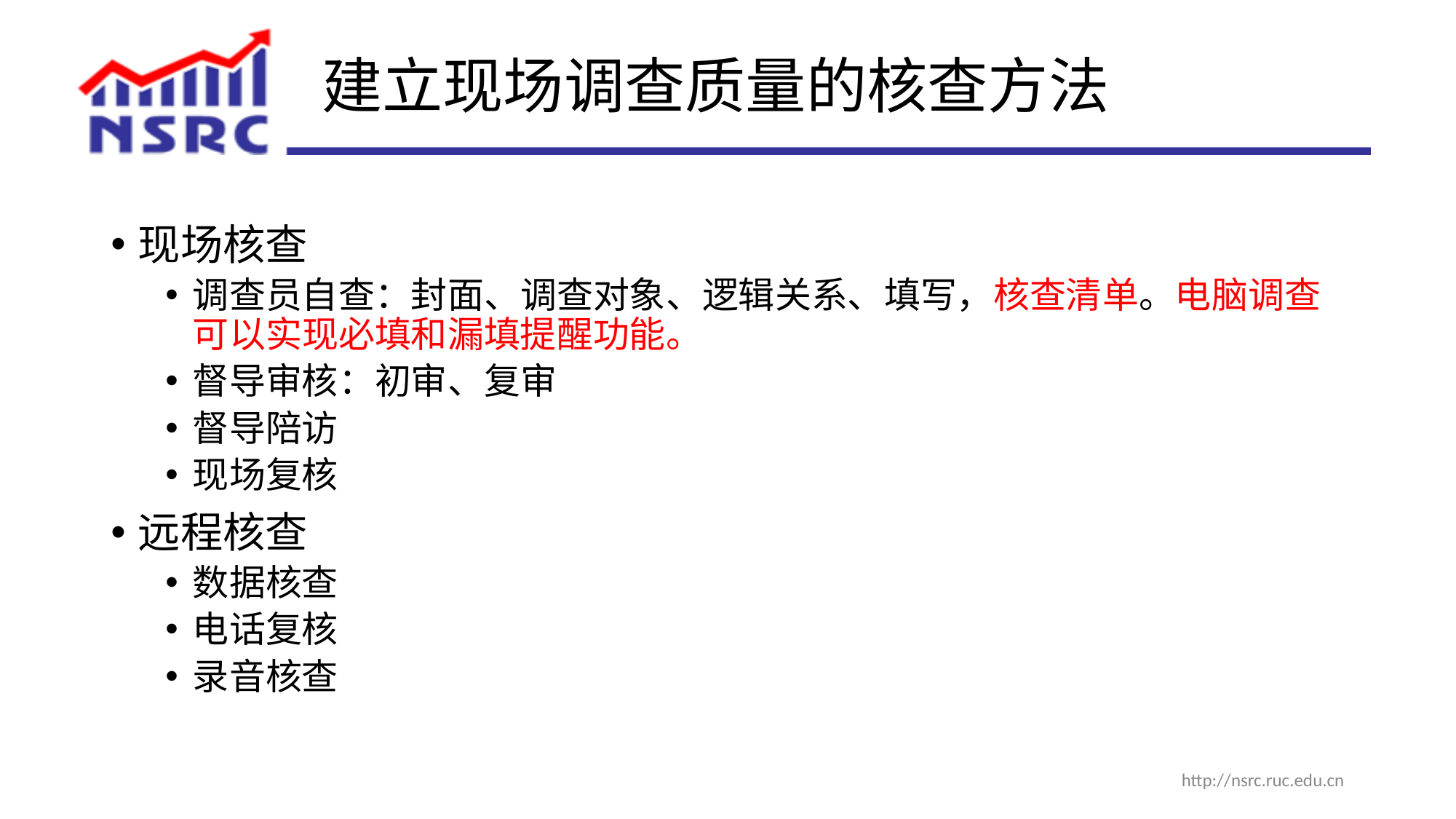

# 建立现场调查质量的核查方法
现场核查
调查员自查：封面、调查对象、逻辑关系、填写，核查清单。电脑调查可以实现必填和漏填提醒功能。
督导审核：初审、复审
督导陪访
现场复核
远程核查
数据核查
电话复核
录音核查